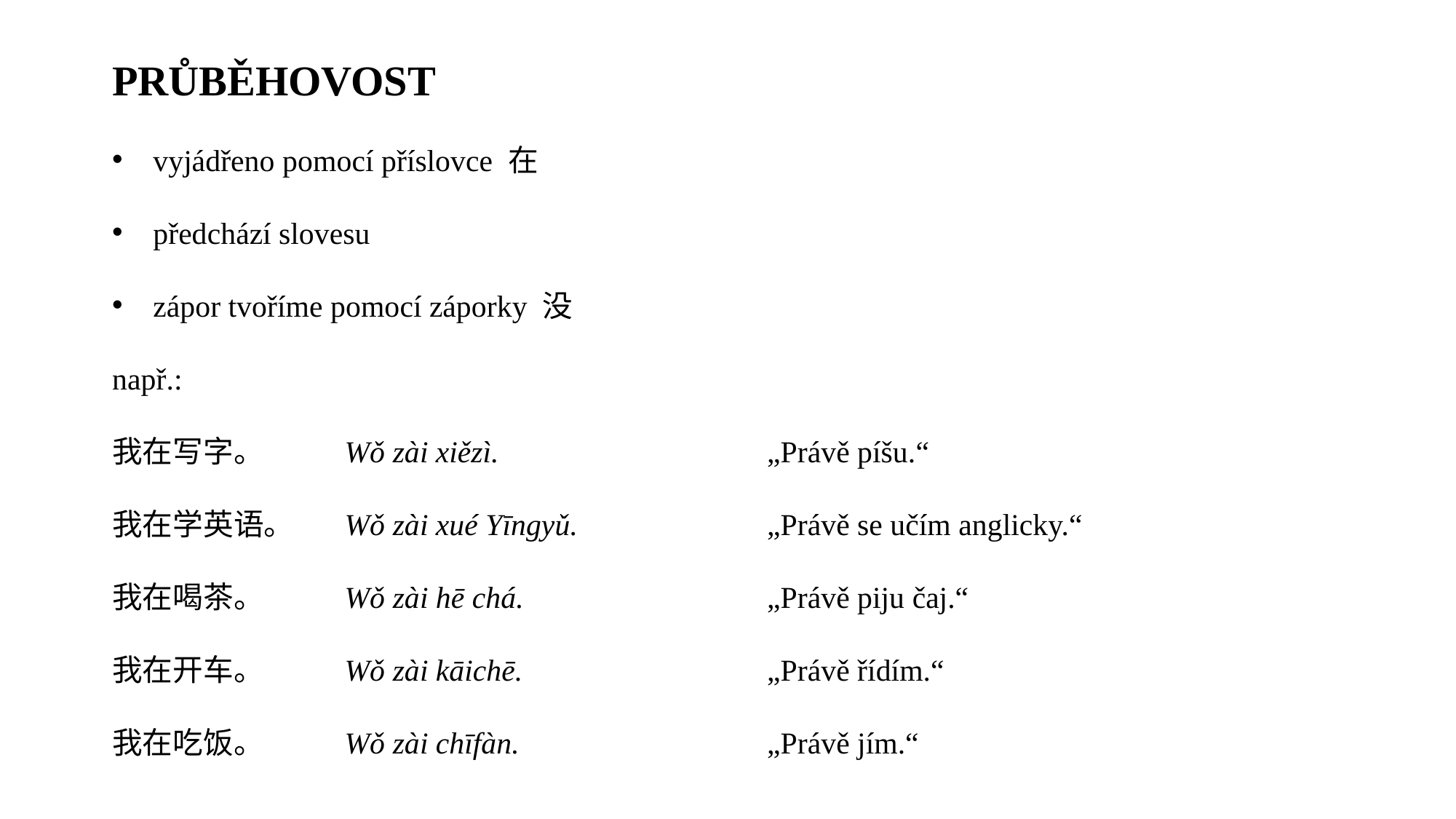

PRŮBĚHOVOST

vyjádřeno pomocí příslovce 在

předchází slovesu

zápor tvoříme pomocí záporky 没

např.:

我在写字。	 Wǒ zài xiězì. 			„Právě píšu.“

我在学英语。	 Wǒ zài xué Yīngyǔ. 		„Právě se učím anglicky.“

我在喝茶。	 Wǒ zài hē chá.			„Právě piju čaj.“

我在开车。	 Wǒ zài kāichē.			„Právě řídím.“

我在吃饭。	 Wǒ zài chīfàn.			„Právě jím.“